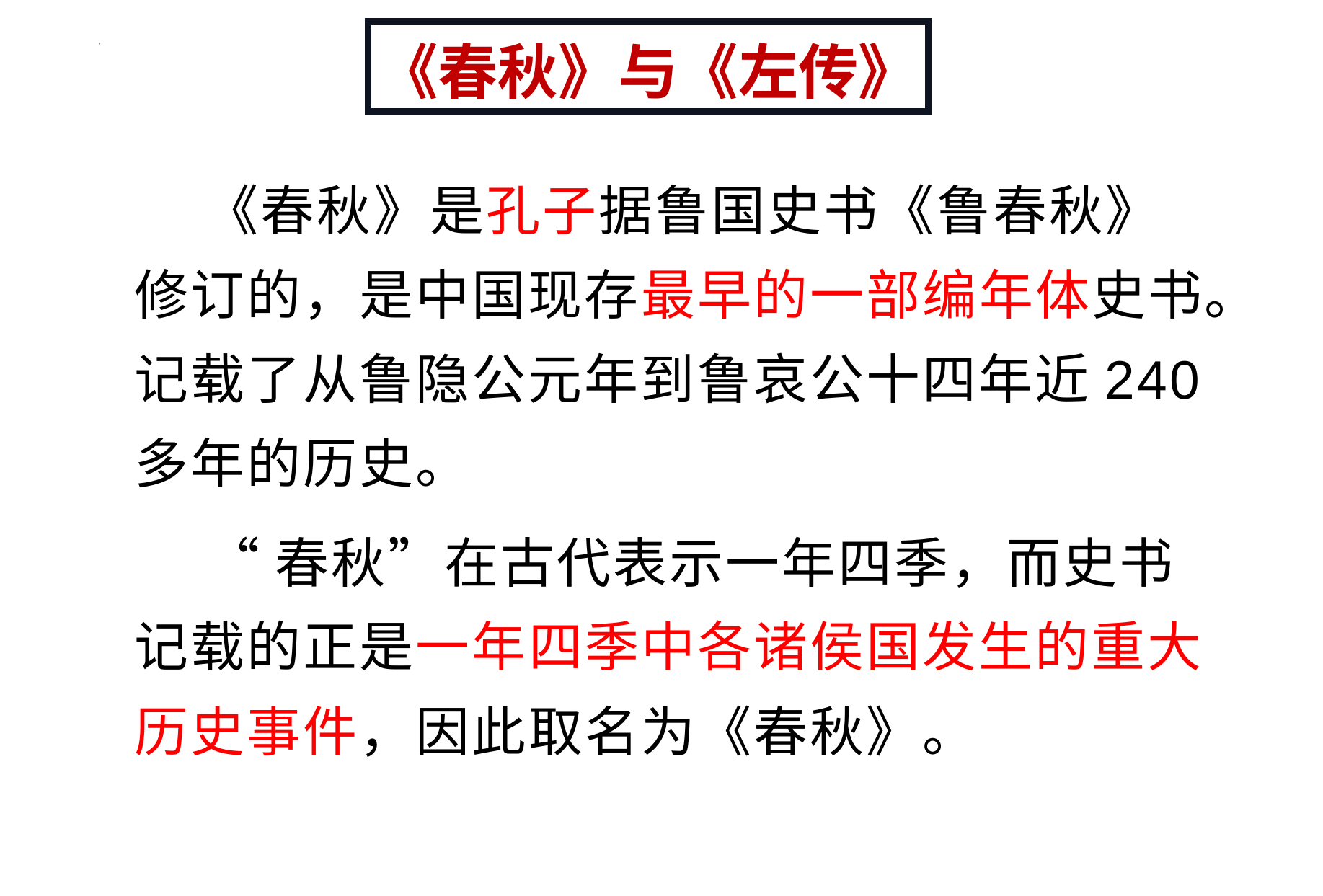

《春秋》与《左传》
    《春秋》是孔子据鲁国史书《鲁春秋》修订的，是中国现存最早的一部编年体史书。记载了从鲁隐公元年到鲁哀公十四年近240多年的历史。
     “春秋”在古代表示一年四季，而史书记载的正是一年四季中各诸侯国发生的重大历史事件，因此取名为《春秋》。